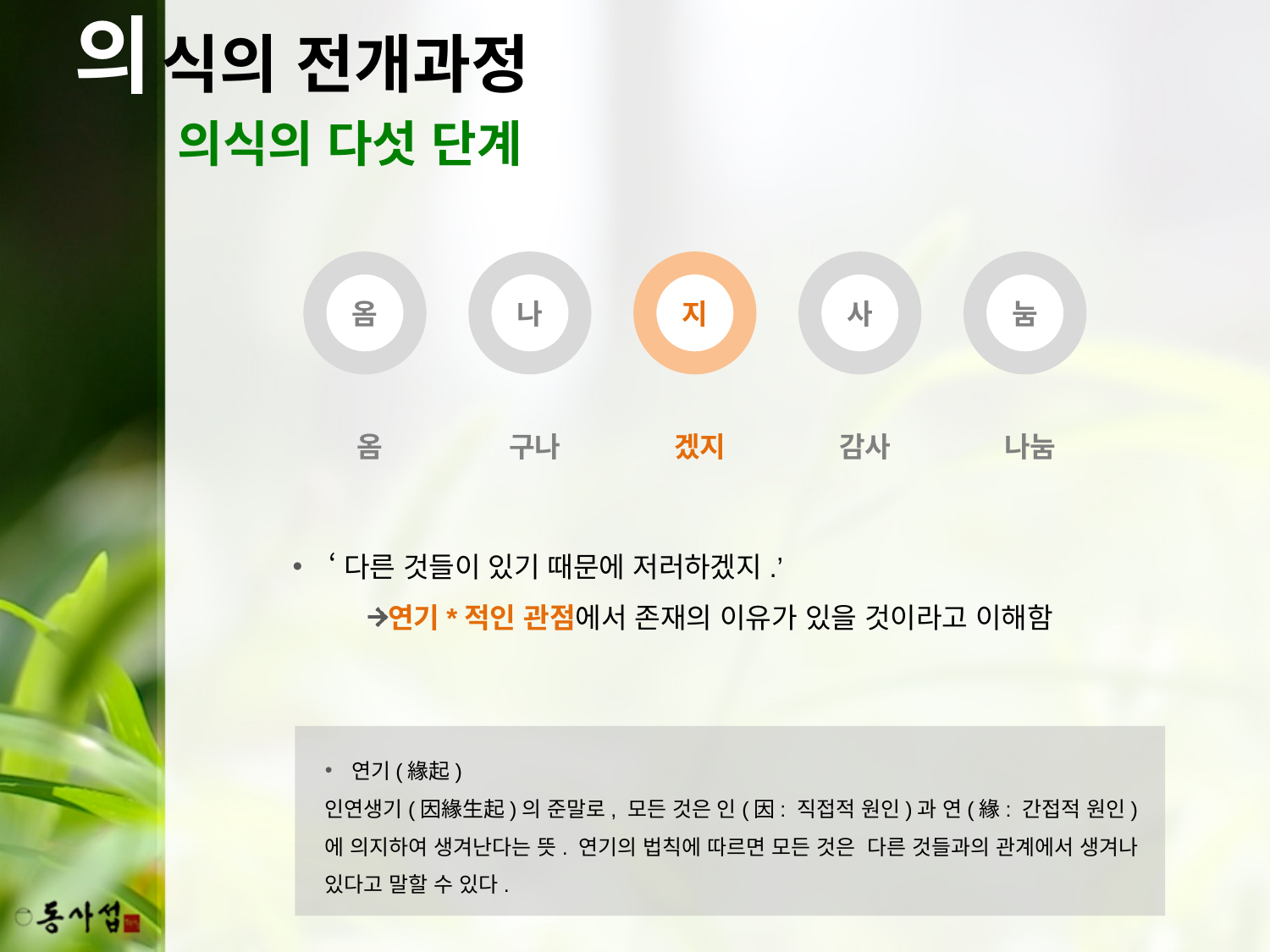

의
식의 전개과정
의식의 다섯 단계

옴
나
지
사
눔
옴
구나
겠지
감사
나눔
‘다른 것들이 있기 때문에 저러하겠지.’
연기*적인 관점에서 존재의 이유가 있을 것이라고 이해함
연기(緣起)
인연생기(因緣生起)의 준말로, 모든 것은 인(因: 직접적 원인)과 연(緣: 간접적 원인)에 의지하여 생겨난다는 뜻. 연기의 법칙에 따르면 모든 것은  다른 것들과의 관계에서 생겨나 있다고 말할 수 있다.